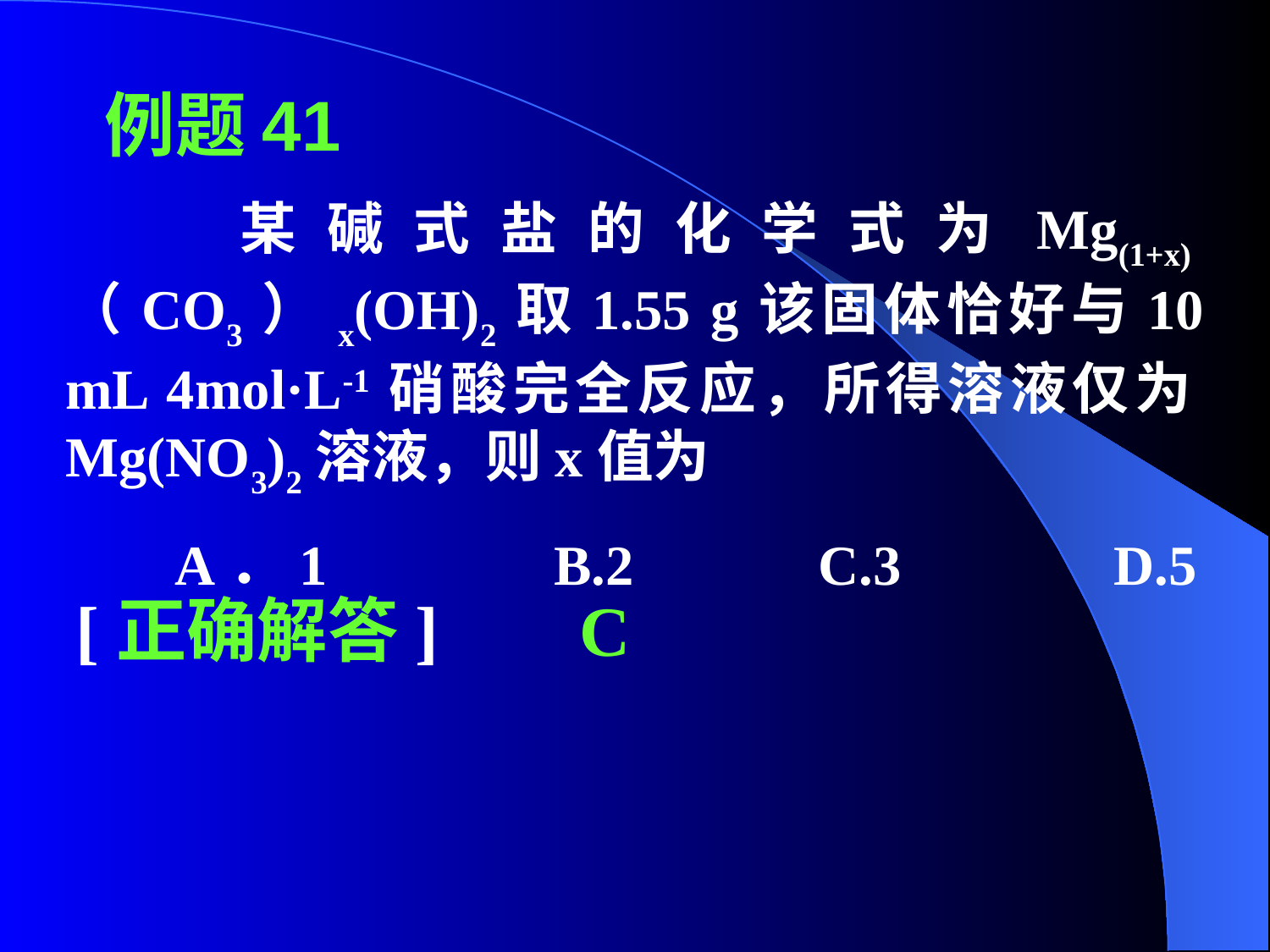

例题41
   某碱式盐的化学式为Mg(1+x)（CO3）x(OH)2取1.55 g该固体恰好与10 mL 4mol·L-1硝酸完全反应，所得溶液仅为Mg(NO3)2溶液，则x值为
  　A．1                B.2             C.3               D.5

[正确解答]        C

93